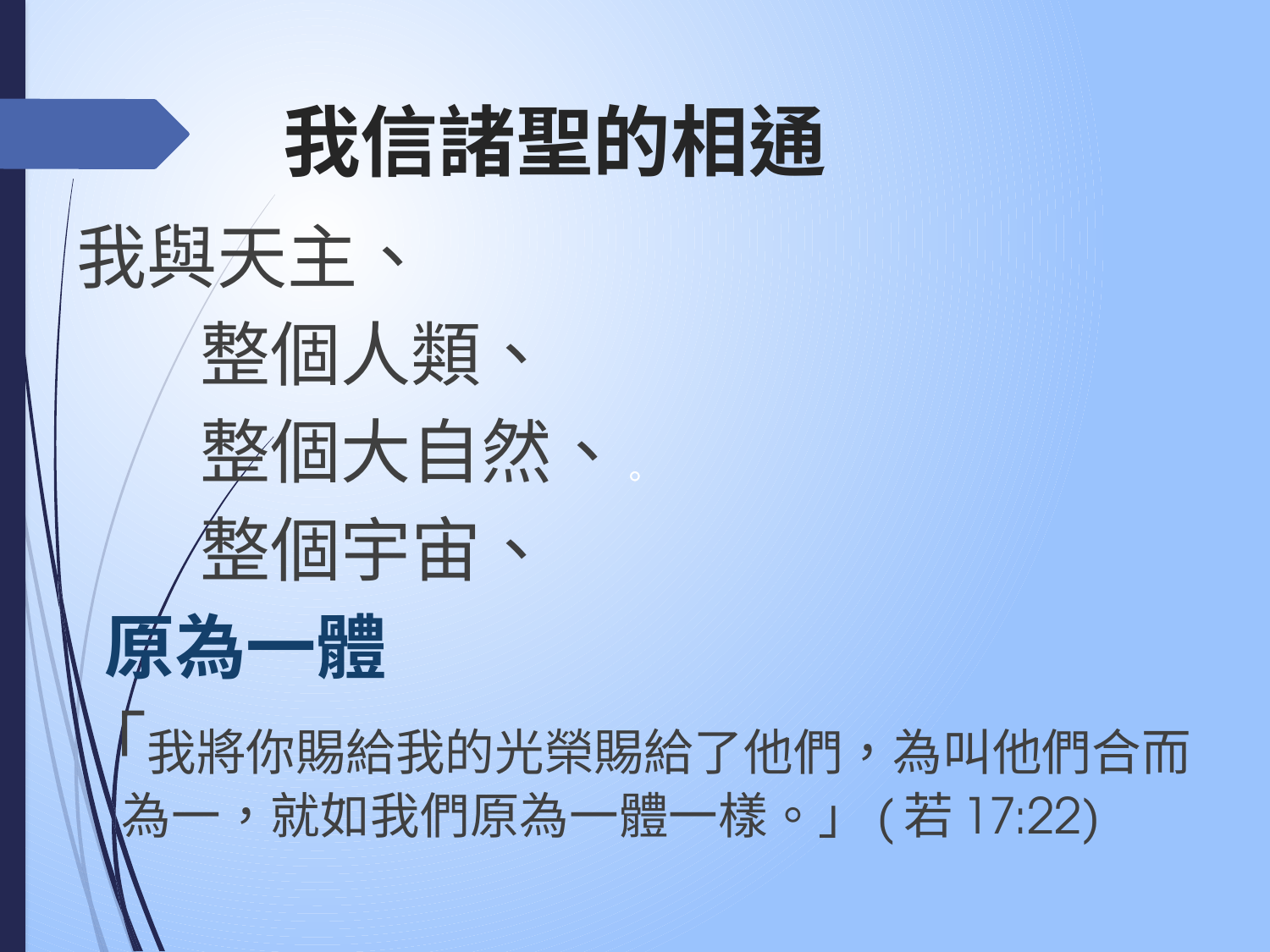

# 我信諸聖的相通
我與天主、
       整個人類、
       整個大自然、
       整個宇宙、
 原為一體
「我將你賜給我的光榮賜給了他們，為叫他們合而為一，就如我們原為一體一樣。」(若17:22)

。
。